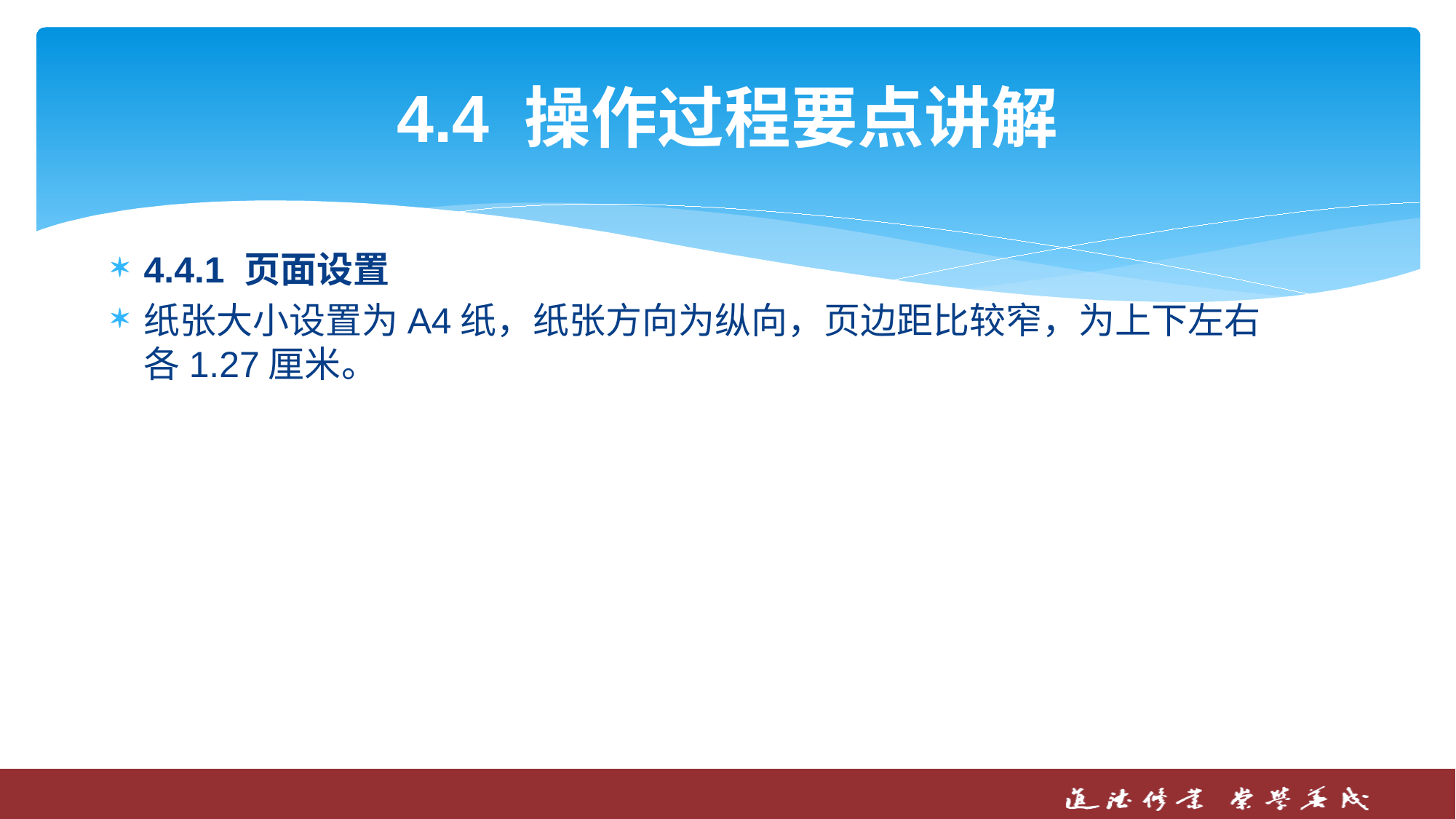

# 4.4 操作过程要点讲解
4.4.1 页面设置
纸张大小设置为A4纸，纸张方向为纵向，页边距比较窄，为上下左右各1.27厘米。